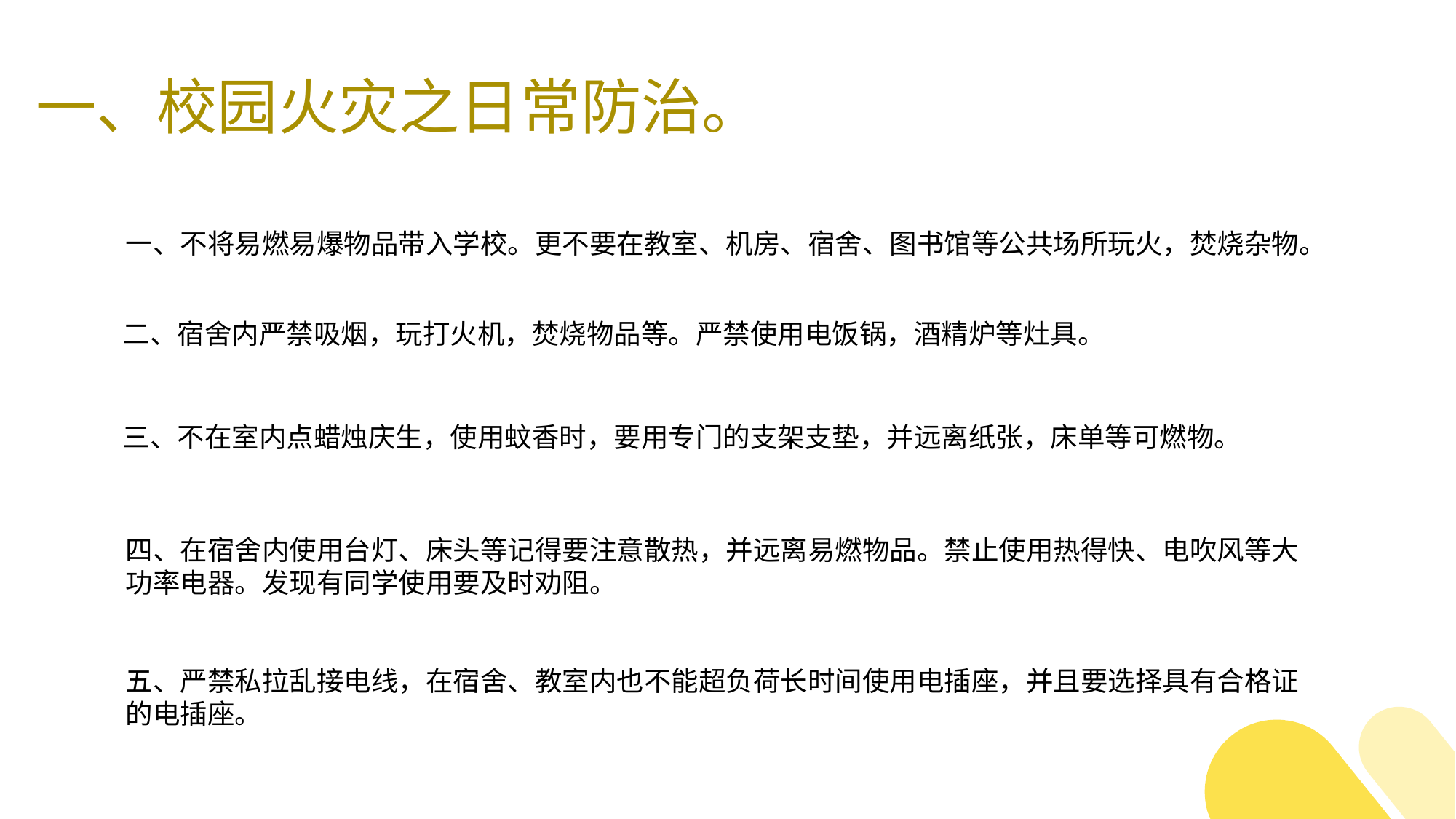

一、校园火灾之日常防治。
一、不将易燃易爆物品带入学校。更不要在教室、机房、宿舍、图书馆等公共场所玩火，焚烧杂物。
二、宿舍内严禁吸烟，玩打火机，焚烧物品等。严禁使用电饭锅，酒精炉等灶具。
三、不在室内点蜡烛庆生，使用蚊香时，要用专门的支架支垫，并远离纸张，床单等可燃物。
四、在宿舍内使用台灯、床头等记得要注意散热，并远离易燃物品。禁止使用热得快、电吹风等大功率电器。发现有同学使用要及时劝阻。
五、严禁私拉乱接电线，在宿舍、教室内也不能超负荷长时间使用电插座，并且要选择具有合格证的电插座。